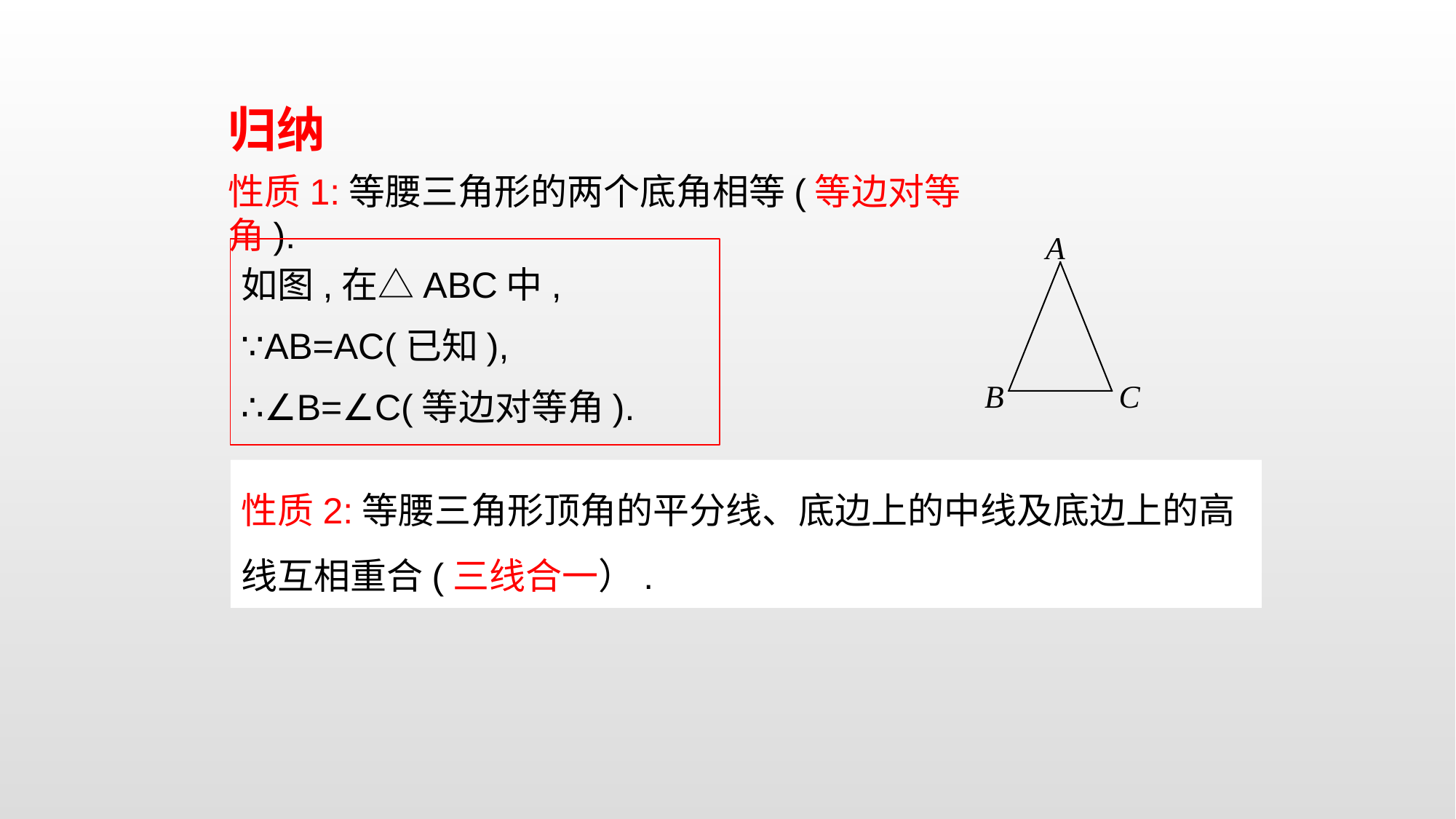

归纳
性质1:等腰三角形的两个底角相等(等边对等角).
A

B
C

如图,在△ABC中,
∵AB=AC(已知),
∴∠B=∠C(等边对等角).
性质2:等腰三角形顶角的平分线、底边上的中线及底边上的高线互相重合(三线合一）.